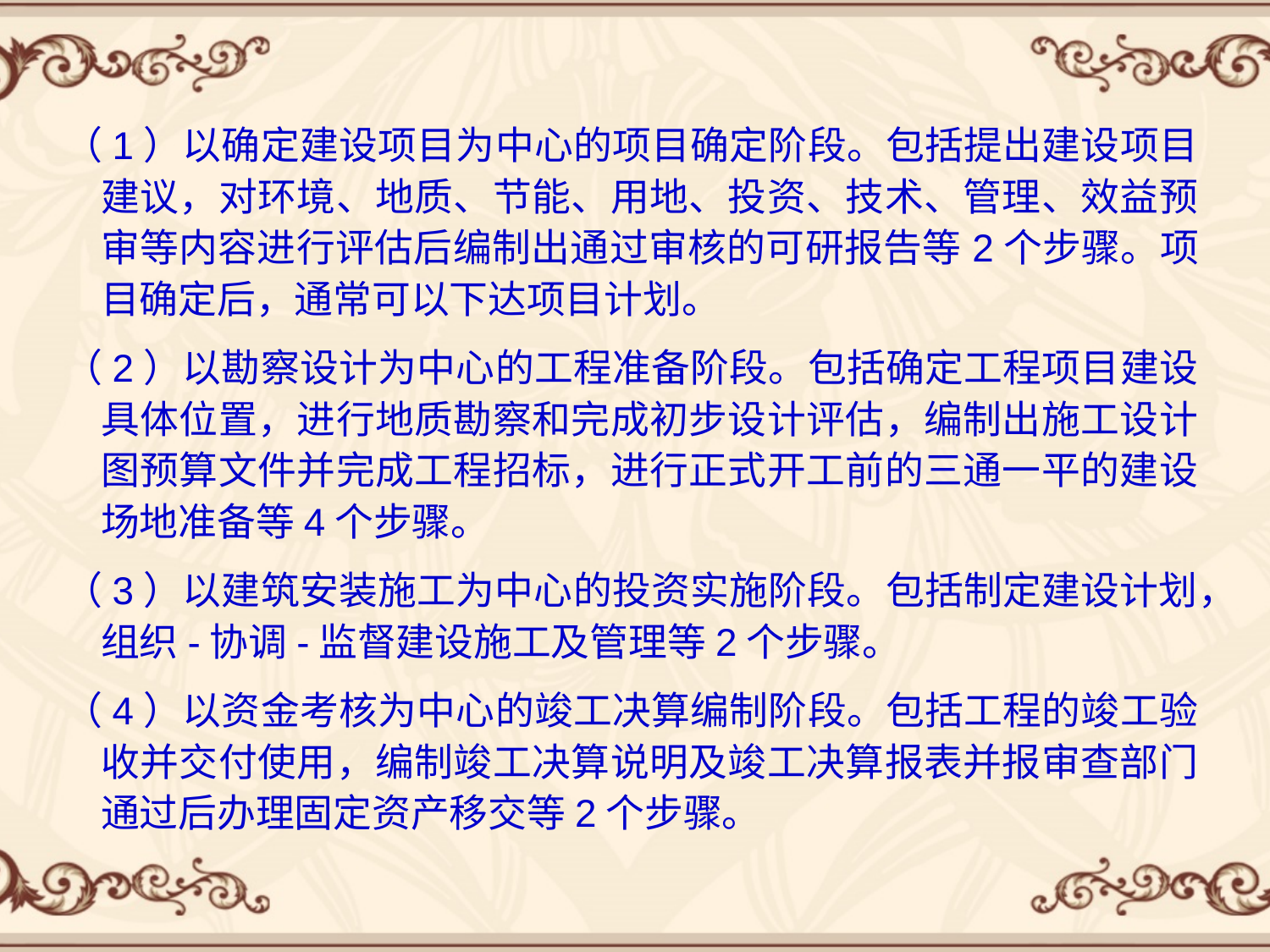

（1）以确定建设项目为中心的项目确定阶段。包括提出建设项目建议，对环境、地质、节能、用地、投资、技术、管理、效益预审等内容进行评估后编制出通过审核的可研报告等2个步骤。项目确定后，通常可以下达项目计划。
（2）以勘察设计为中心的工程准备阶段。包括确定工程项目建设具体位置，进行地质勘察和完成初步设计评估，编制出施工设计图预算文件并完成工程招标，进行正式开工前的三通一平的建设场地准备等4个步骤。
（3）以建筑安装施工为中心的投资实施阶段。包括制定建设计划，组织-协调-监督建设施工及管理等2个步骤。
（4）以资金考核为中心的竣工决算编制阶段。包括工程的竣工验收并交付使用，编制竣工决算说明及竣工决算报表并报审查部门通过后办理固定资产移交等2个步骤。